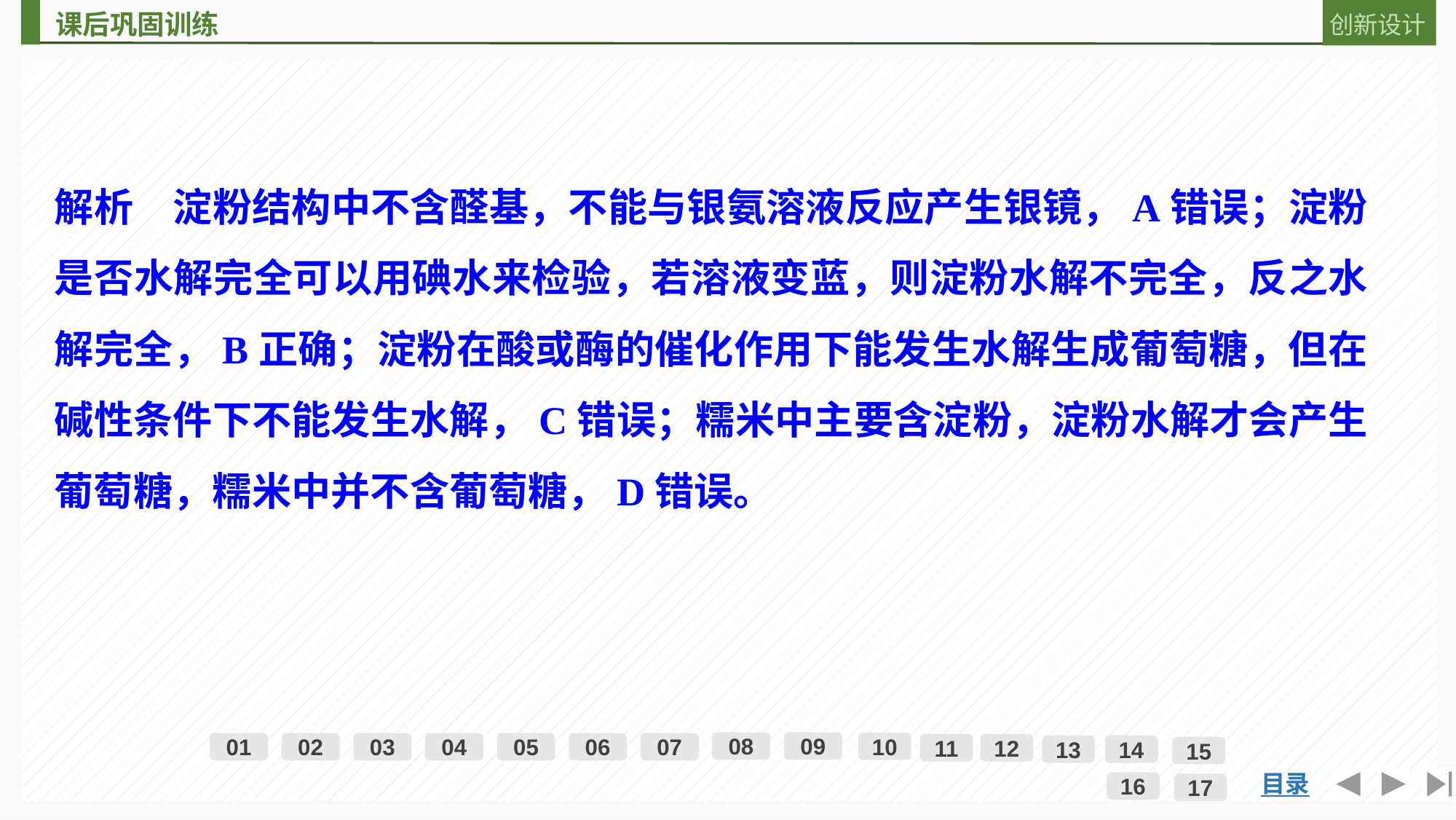

解析　淀粉结构中不含醛基，不能与银氨溶液反应产生银镜，A错误；淀粉是否水解完全可以用碘水来检验，若溶液变蓝，则淀粉水解不完全，反之水解完全，B正确；淀粉在酸或酶的催化作用下能发生水解生成葡萄糖，但在碱性条件下不能发生水解，C错误；糯米中主要含淀粉，淀粉水解才会产生葡萄糖，糯米中并不含葡萄糖，D错误。